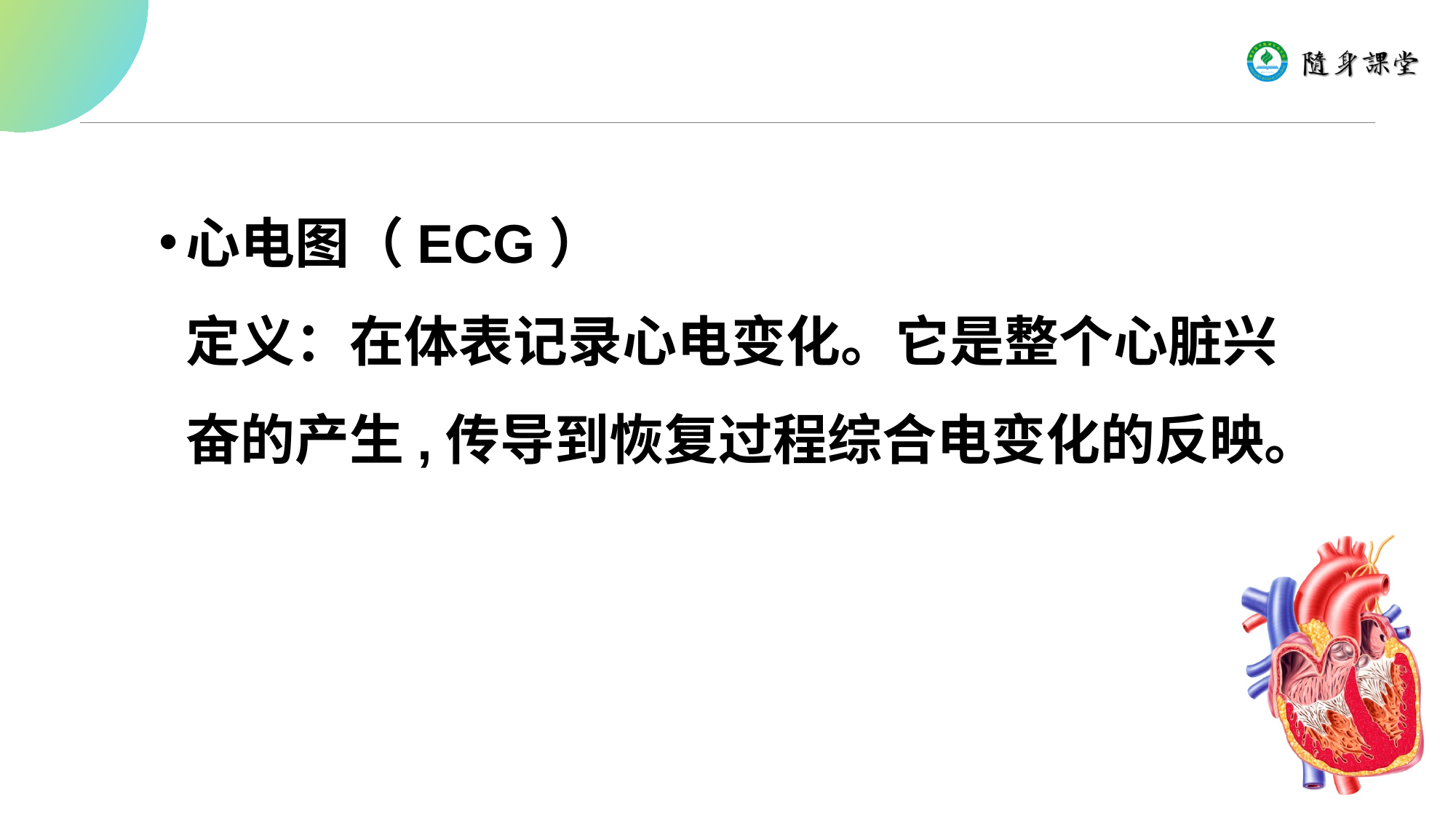

心电图（ECG）
定义：在体表记录心电变化。它是整个心脏兴奋的产生,传导到恢复过程综合电变化的反映。